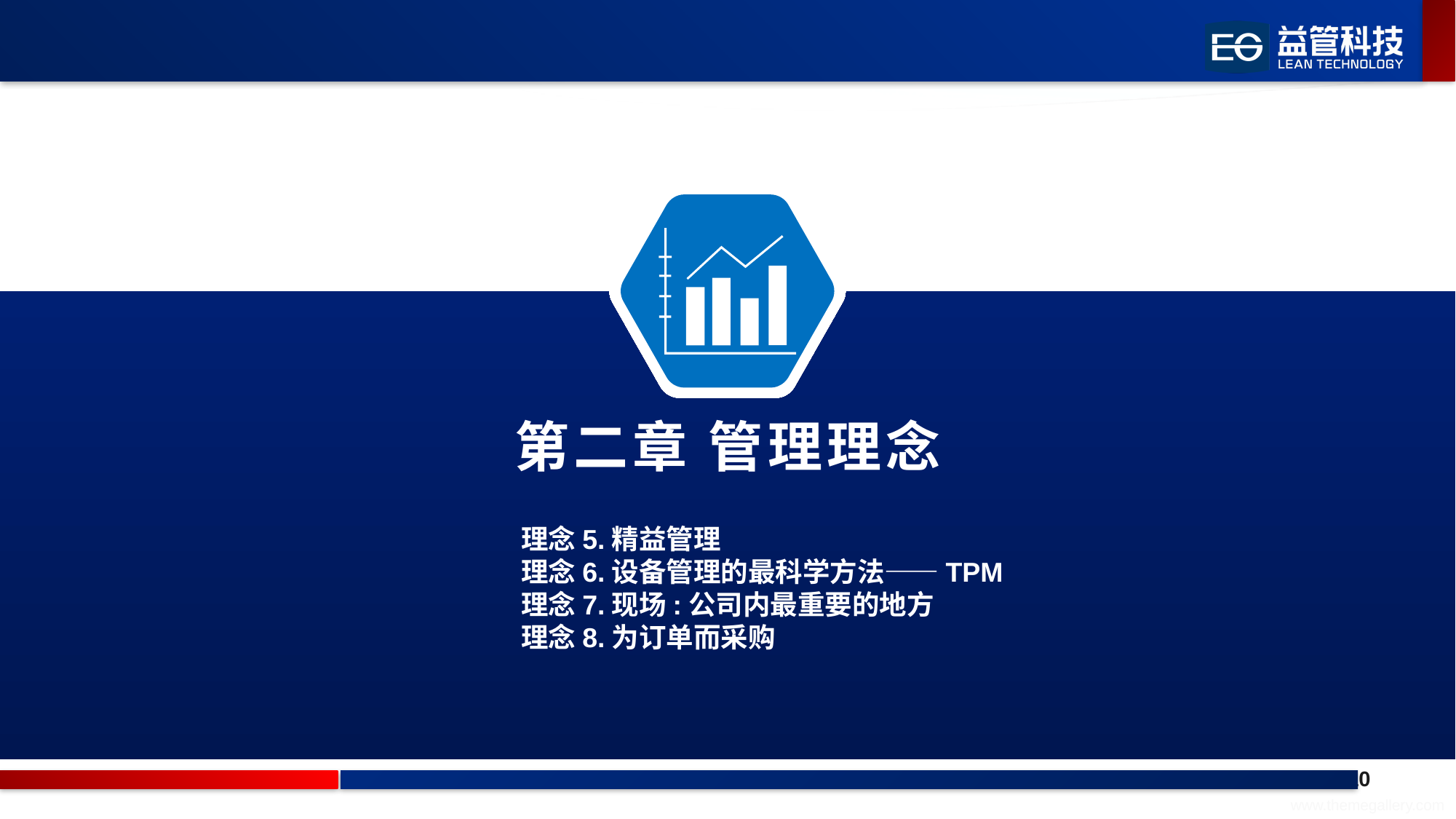

第二章 管理理念
理念5.精益管理
理念6.设备管理的最科学方法——TPM
理念7.现场:公司内最重要的地方
理念8.为订单而采购